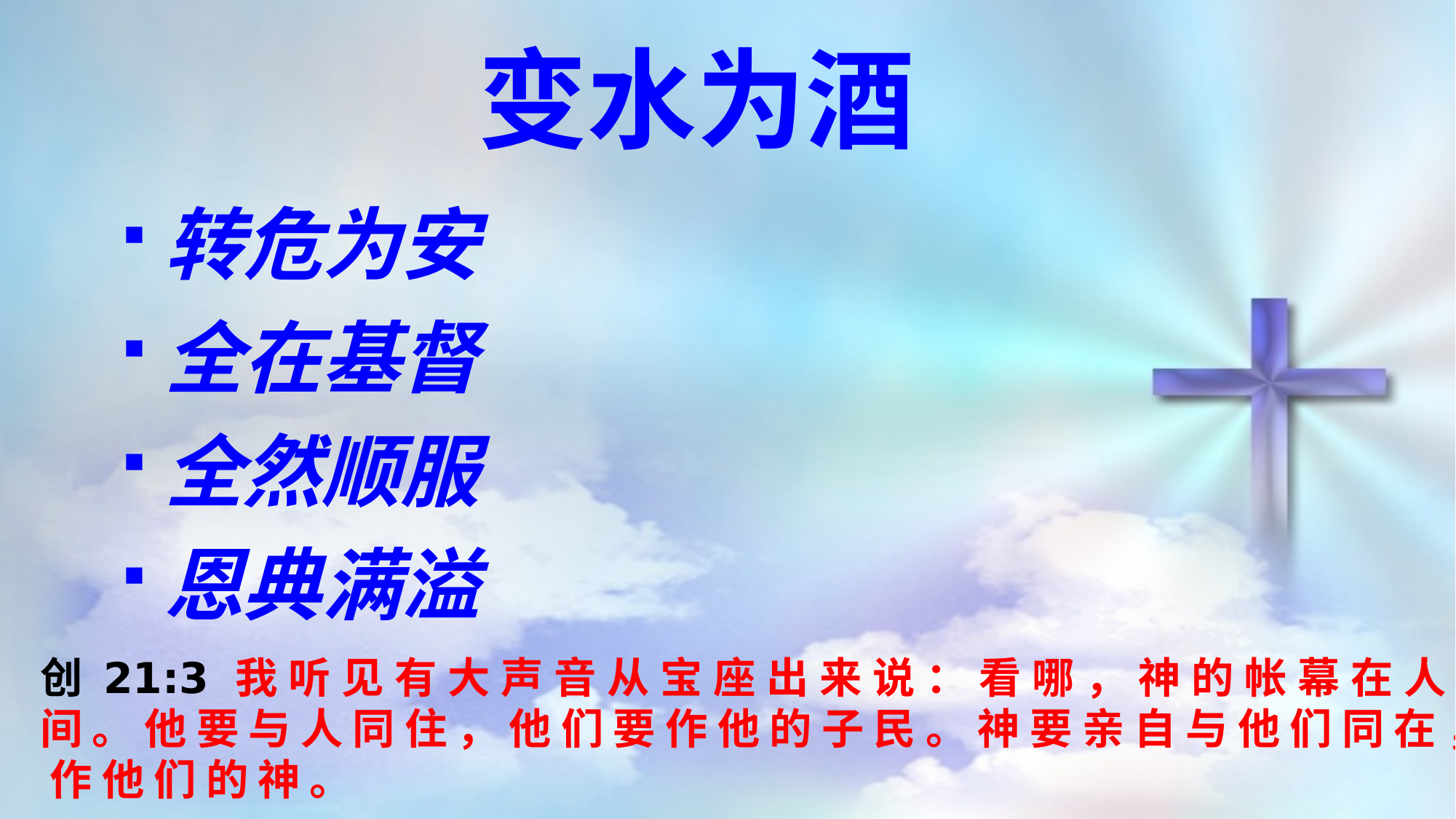

变水为酒
转危为安
全在基督
全然顺服
恩典满溢
创 21:3 我 听 见 有 大 声 音 从 宝 座 出 来 说 ： 看 哪 ， 神 的 帐 幕 在 人 间 。 他 要 与 人 同 住 ， 他 们 要 作 他 的 子 民 。 神 要 亲 自 与 他 们 同 在 ， 作 他 们 的 神 。